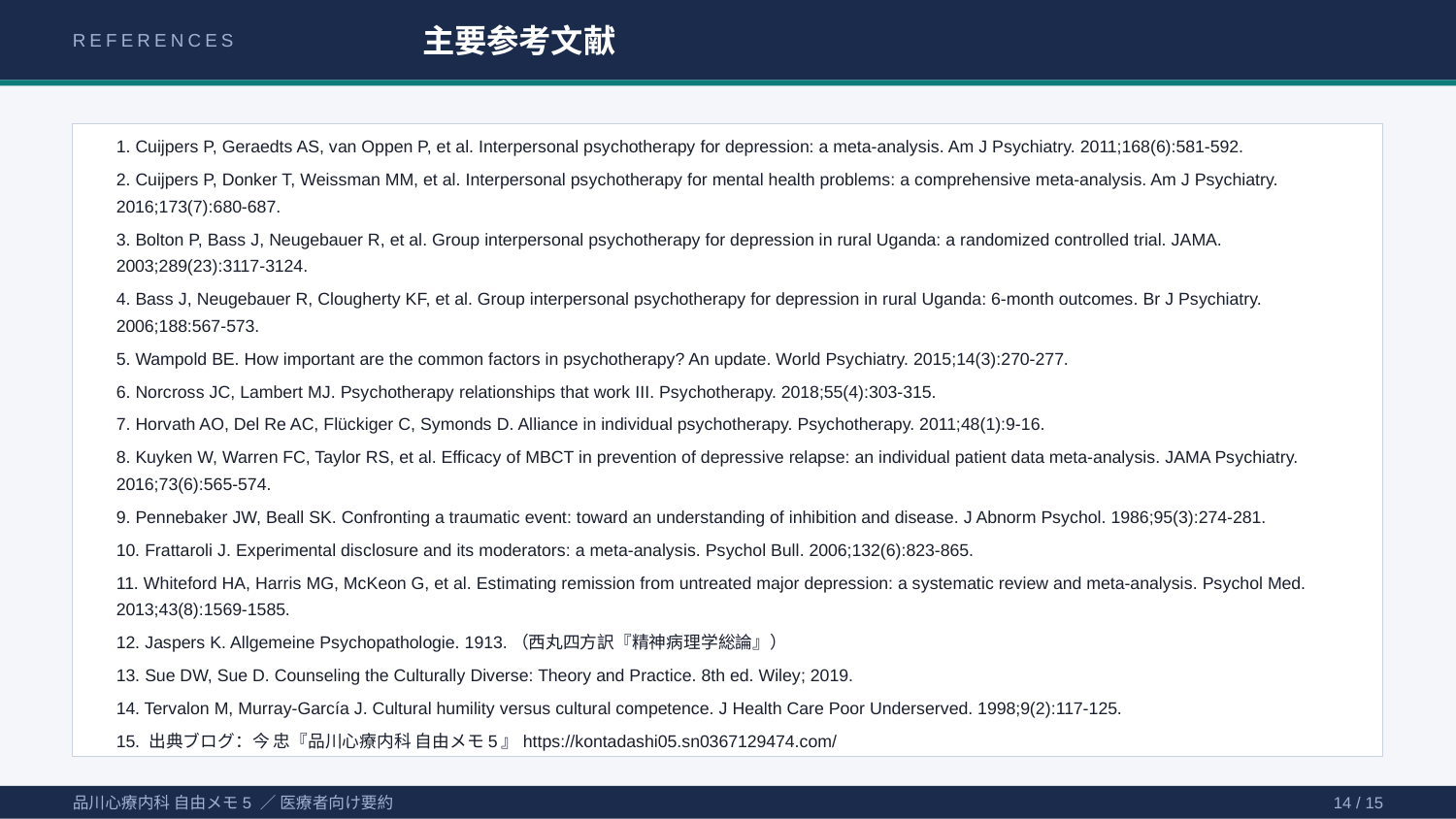

REFERENCES
主要参考文献

1. Cuijpers P, Geraedts AS, van Oppen P, et al. Interpersonal psychotherapy for depression: a meta-analysis. Am J Psychiatry. 2011;168(6):581-592.
2. Cuijpers P, Donker T, Weissman MM, et al. Interpersonal psychotherapy for mental health problems: a comprehensive meta-analysis. Am J Psychiatry. 2016;173(7):680-687.
3. Bolton P, Bass J, Neugebauer R, et al. Group interpersonal psychotherapy for depression in rural Uganda: a randomized controlled trial. JAMA. 2003;289(23):3117-3124.
4. Bass J, Neugebauer R, Clougherty KF, et al. Group interpersonal psychotherapy for depression in rural Uganda: 6-month outcomes. Br J Psychiatry. 2006;188:567-573.
5. Wampold BE. How important are the common factors in psychotherapy? An update. World Psychiatry. 2015;14(3):270-277.
6. Norcross JC, Lambert MJ. Psychotherapy relationships that work III. Psychotherapy. 2018;55(4):303-315.
7. Horvath AO, Del Re AC, Flückiger C, Symonds D. Alliance in individual psychotherapy. Psychotherapy. 2011;48(1):9-16.
8. Kuyken W, Warren FC, Taylor RS, et al. Efficacy of MBCT in prevention of depressive relapse: an individual patient data meta-analysis. JAMA Psychiatry. 2016;73(6):565-574.
9. Pennebaker JW, Beall SK. Confronting a traumatic event: toward an understanding of inhibition and disease. J Abnorm Psychol. 1986;95(3):274-281.
10. Frattaroli J. Experimental disclosure and its moderators: a meta-analysis. Psychol Bull. 2006;132(6):823-865.
11. Whiteford HA, Harris MG, McKeon G, et al. Estimating remission from untreated major depression: a systematic review and meta-analysis. Psychol Med. 2013;43(8):1569-1585.
12. Jaspers K. Allgemeine Psychopathologie. 1913.（西丸四方訳『精神病理学総論』）
13. Sue DW, Sue D. Counseling the Culturally Diverse: Theory and Practice. 8th ed. Wiley; 2019.
14. Tervalon M, Murray-García J. Cultural humility versus cultural competence. J Health Care Poor Underserved. 1998;9(2):117-125.
15. 出典ブログ：今 忠『品川心療内科 自由メモ5』https://kontadashi05.sn0367129474.com/

品川心療内科 自由メモ5 ／ 医療者向け要約
14 / 15